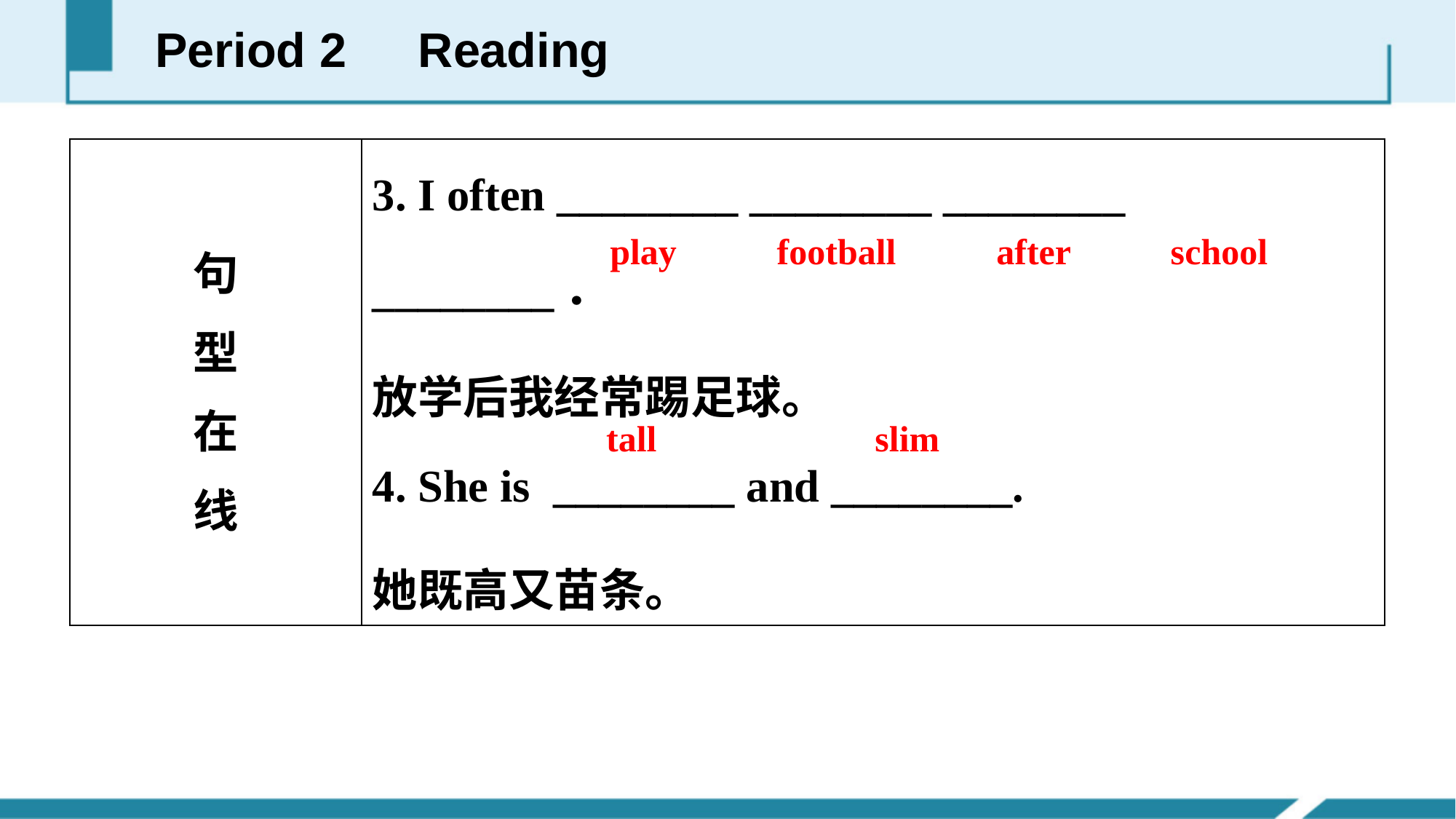

Period 2　Reading
| 句 型 在 线 | 3. I often \_\_\_\_\_\_\_\_ \_\_\_\_\_\_\_\_ \_\_\_\_\_\_\_\_ \_\_\_\_\_\_\_\_． 放学后我经常踢足球。 4. She is \_\_\_\_\_\_\_\_ and \_\_\_\_\_\_\_\_. 她既高又苗条。 |
| --- | --- |
play           football           after           school

tall                        slim